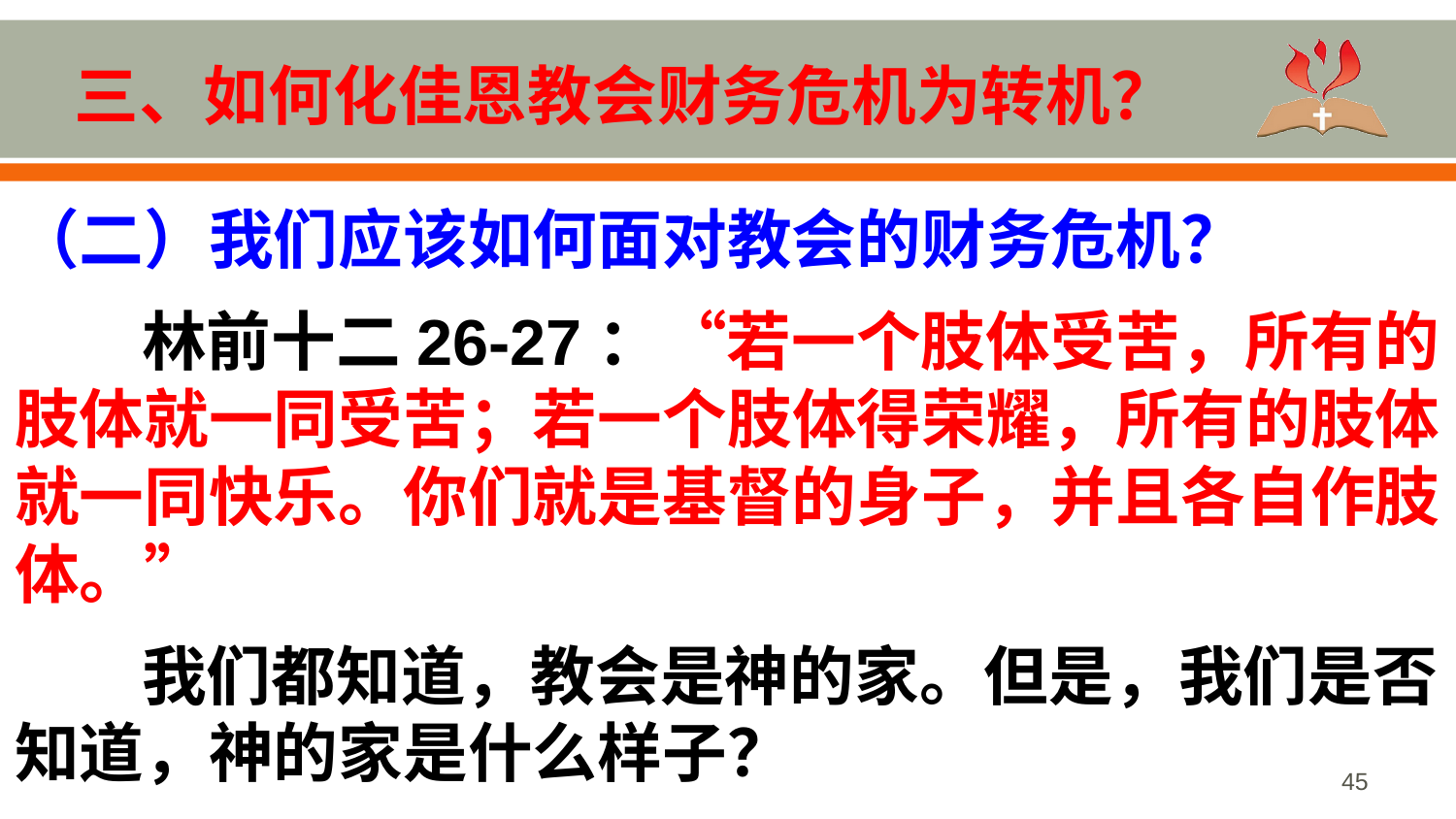

# 三、如何化佳恩教会财务危机为转机？
（二）我们应该如何面对教会的财务危机？
林前十二26-27：“若一个肢体受苦，所有的肢体就一同受苦；若一个肢体得荣耀，所有的肢体就一同快乐。你们就是基督的身子，并且各自作肢体。”
我们都知道，教会是神的家。但是，我们是否知道，神的家是什么样子？

45